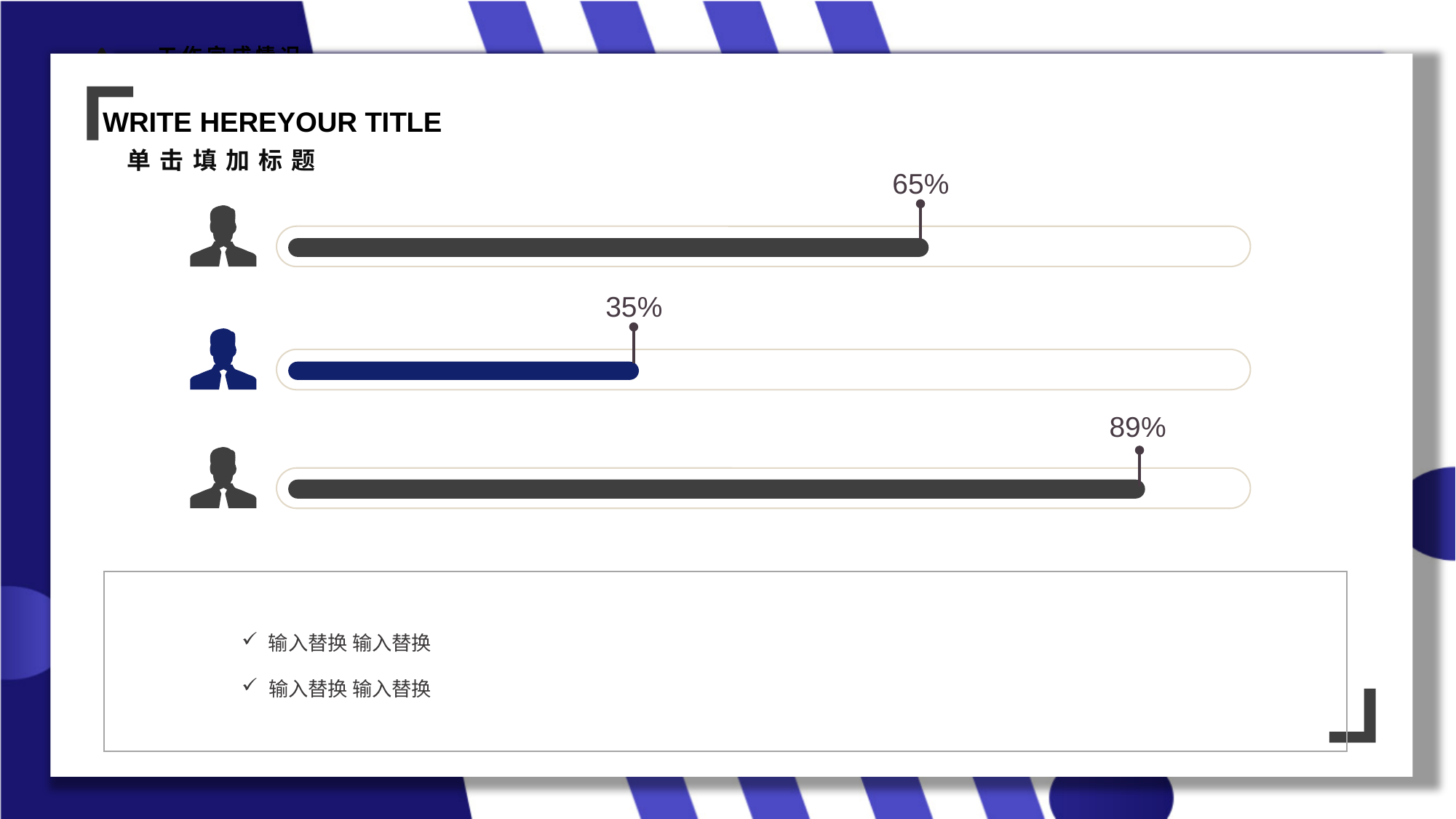

65%

35%

89%

输入替换 输入替换

输入替换 输入替换